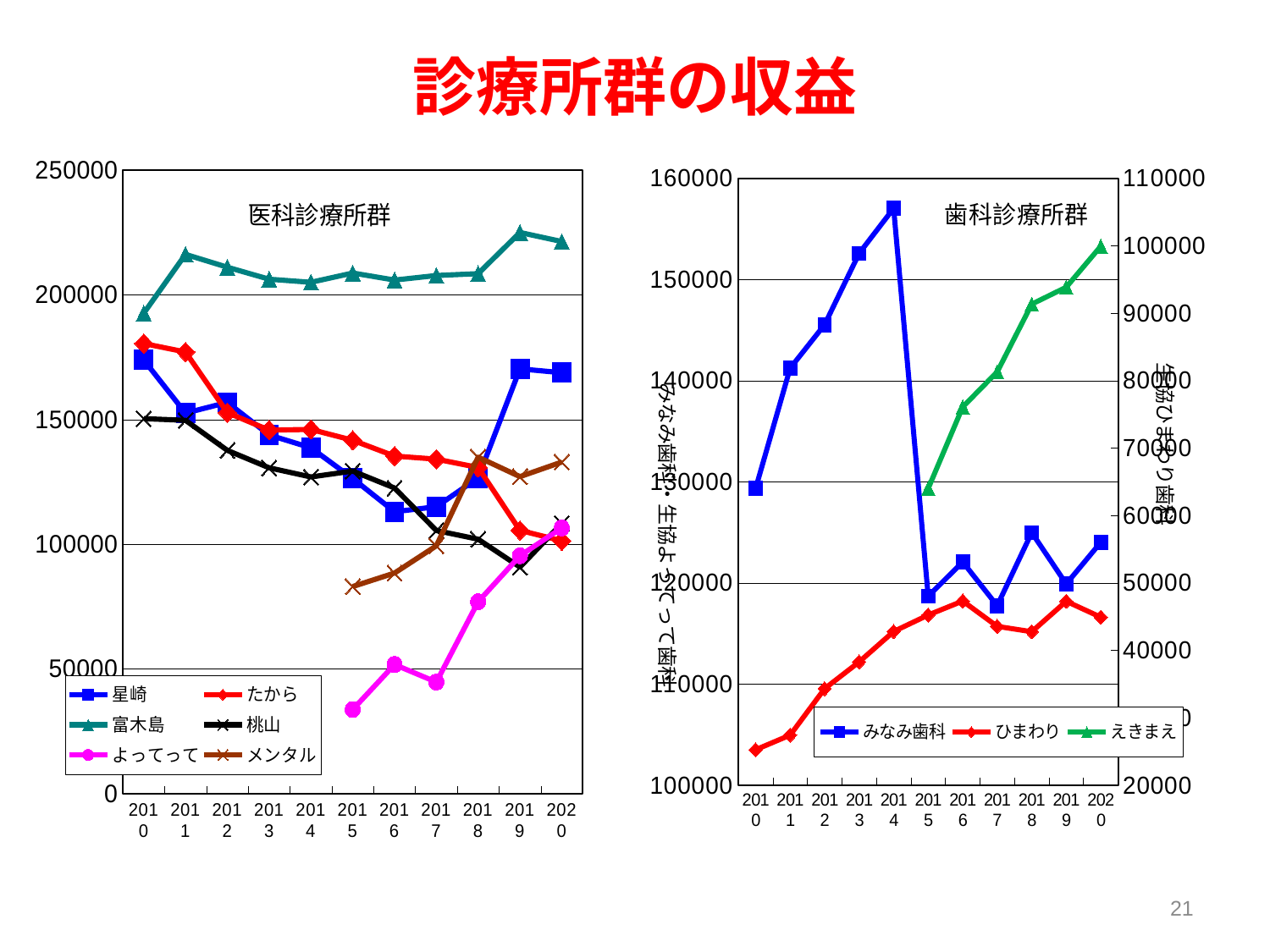

診療所群の収益

### Chart: 医科診療所群

| Category | 星崎 | たから | 富木島 | 桃山 | よってって | メンタル |
|---|---|---|---|---|---|---|
| 2010 | 173934.0 | 180540.0 | 192682.0 | 150415.0 | None | None |
| 2011 | 152652.0 | 177123.0 | 216277.0 | 149740.0 | None | None |
| 2012 | 156916.0 | 152826.0 | 211128.0 | 137701.0 | None | None |
| 2013 | 143870.0 | 145807.0 | 206325.0 | 130700.0 | None | None |
| 2014 | 138741.0 | 146099.0 | 205081.0 | 127041.0 | None | None |
| 2015 | 126419.0 | 141742.0 | 208805.0 | 129407.0 | 33790.0 | 83084.0 |
| 2016 | 113092.0 | 135423.0 | 205970.0 | 122614.0 | 51815.0 | 88490.0 |
| 2017 | 115100.0 | 134170.0 | 207808.0 | 105555.0 | 44794.0 | 99420.0 |
| 2018 | 126708.0 | 130833.0 | 208542.0 | 102052.0 | 76992.0 | 134989.0 |
| 2019 | 170384.0 | 105581.0 | 225057.0 | 90896.0 | 95440.0 | 127154.0 |
| 2020 | 168831.0 | 101415.0 | 221428.0 | 108397.0 | 106579.0 | 133023.0 |

### Chart: 歯科診療所群

| Category | みなみ歯科 | ひまわり | えきまえ |
|---|---|---|---|
| 2010 | 129332.0 | 25262.0 | None |
| 2011 | 141224.0 | 27433.0 | None |
| 2012 | 145525.0 | 34314.0 | None |
| 2013 | 152578.0 | 38288.0 | None |
| 2014 | 157030.0 | 42791.0 | None |
| 2015 | 118679.0 | 45235.0 | 63999.0 |
| 2016 | 122076.0 | 47313.0 | 76084.0 |
| 2017 | 117745.0 | 43557.0 | 81285.0 |
| 2018 | 124974.0 | 42762.0 | 91332.0 |
| 2019 | 119895.0 | 47275.0 | 93846.0 |
| 2020 | 124010.0 | 44916.0 | 99911.0 |
21